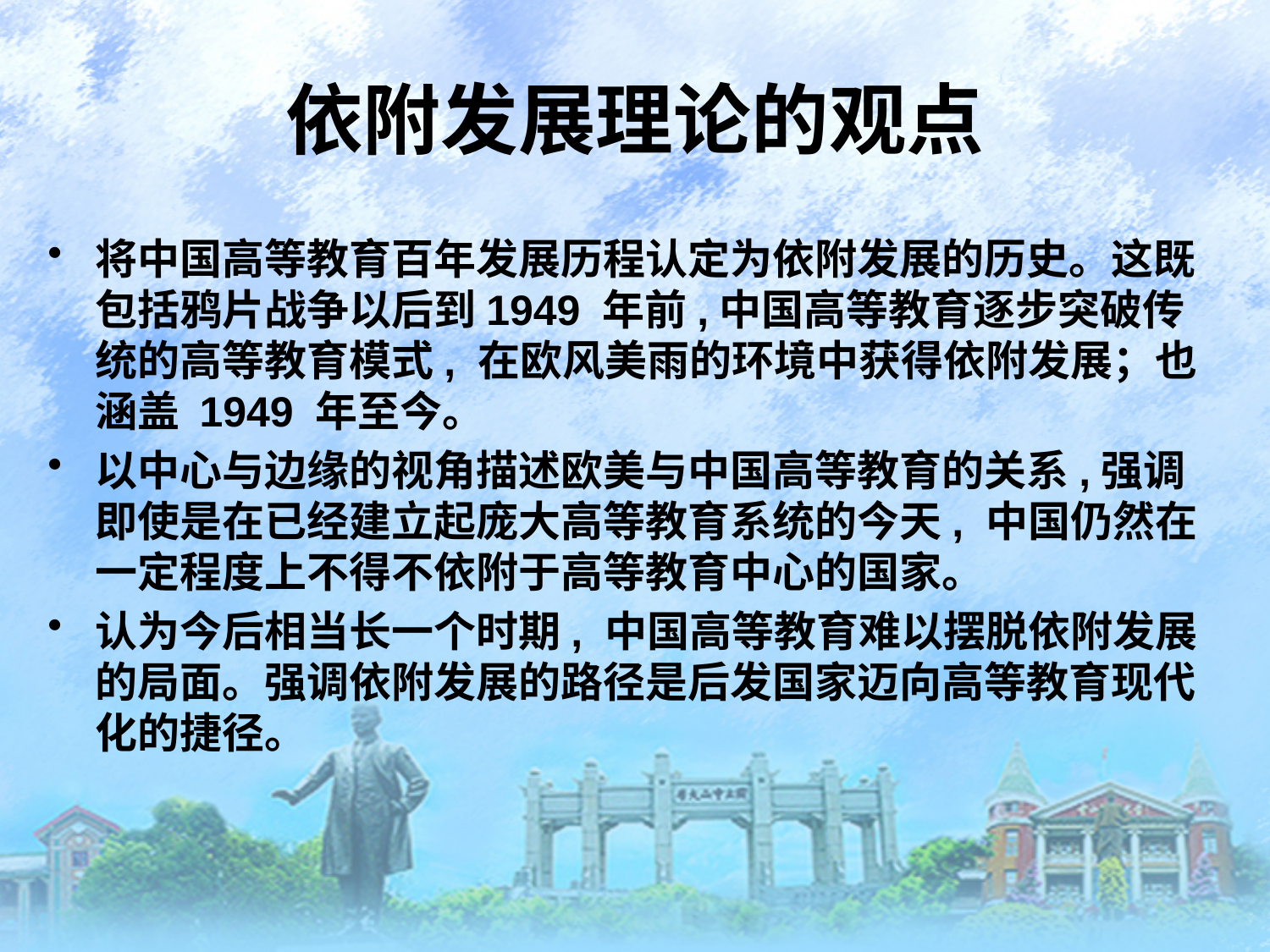

# 依附发展理论的观点
将中国高等教育百年发展历程认定为依附发展的历史。这既包括鸦片战争以后到1949 年前,中国高等教育逐步突破传统的高等教育模式, 在欧风美雨的环境中获得依附发展；也涵盖 1949 年至今。
以中心与边缘的视角描述欧美与中国高等教育的关系,强调即使是在已经建立起庞大高等教育系统的今天, 中国仍然在一定程度上不得不依附于高等教育中心的国家。
认为今后相当长一个时期, 中国高等教育难以摆脱依附发展的局面。强调依附发展的路径是后发国家迈向高等教育现代化的捷径。